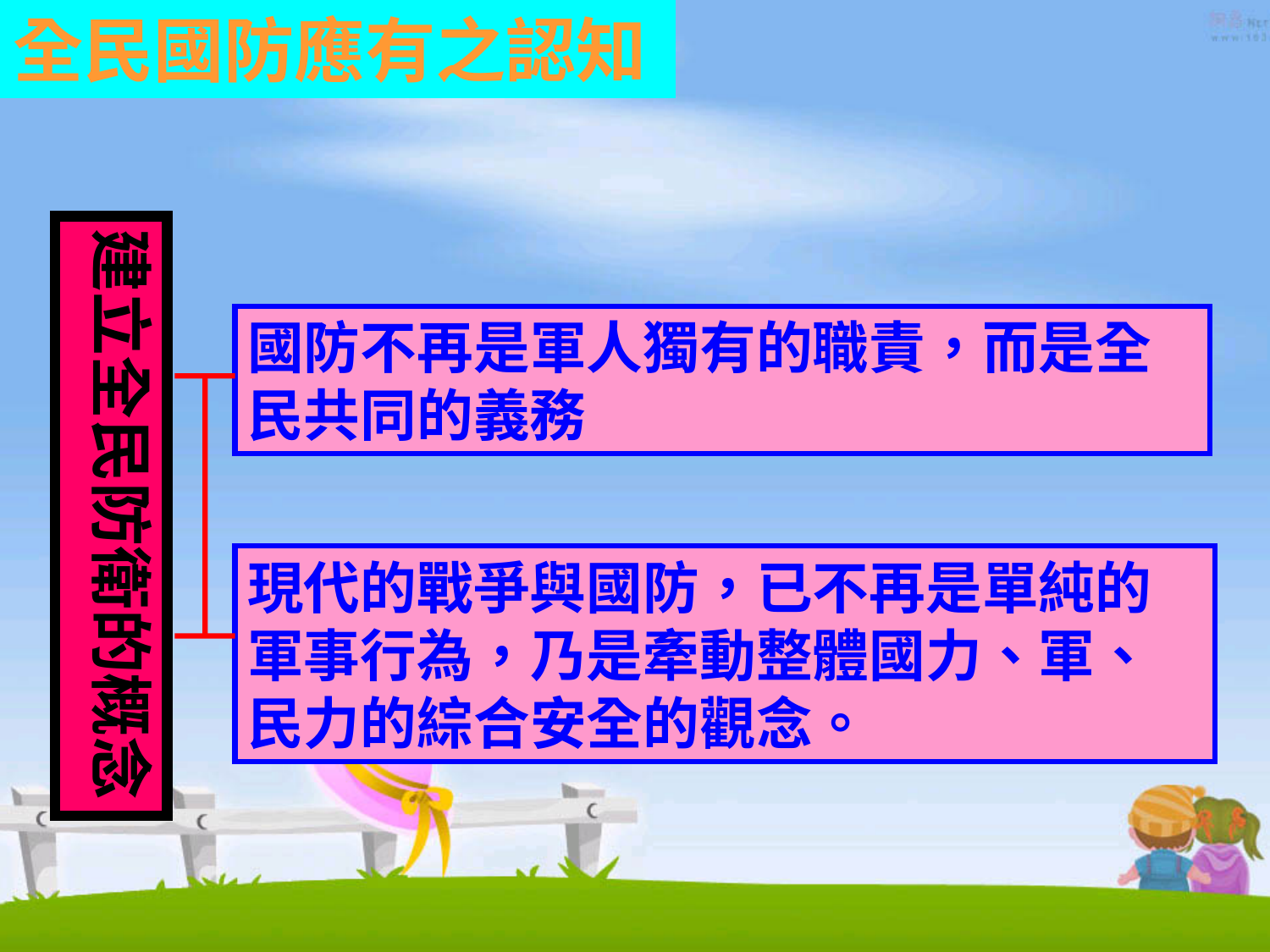

全民國防應有之認知
建立全民防衛的概念
國防不再是軍人獨有的職責，而是全民共同的義務

現代的戰爭與國防，已不再是單純的軍事行為，乃是牽動整體國力、軍、民力的綜合安全的觀念。